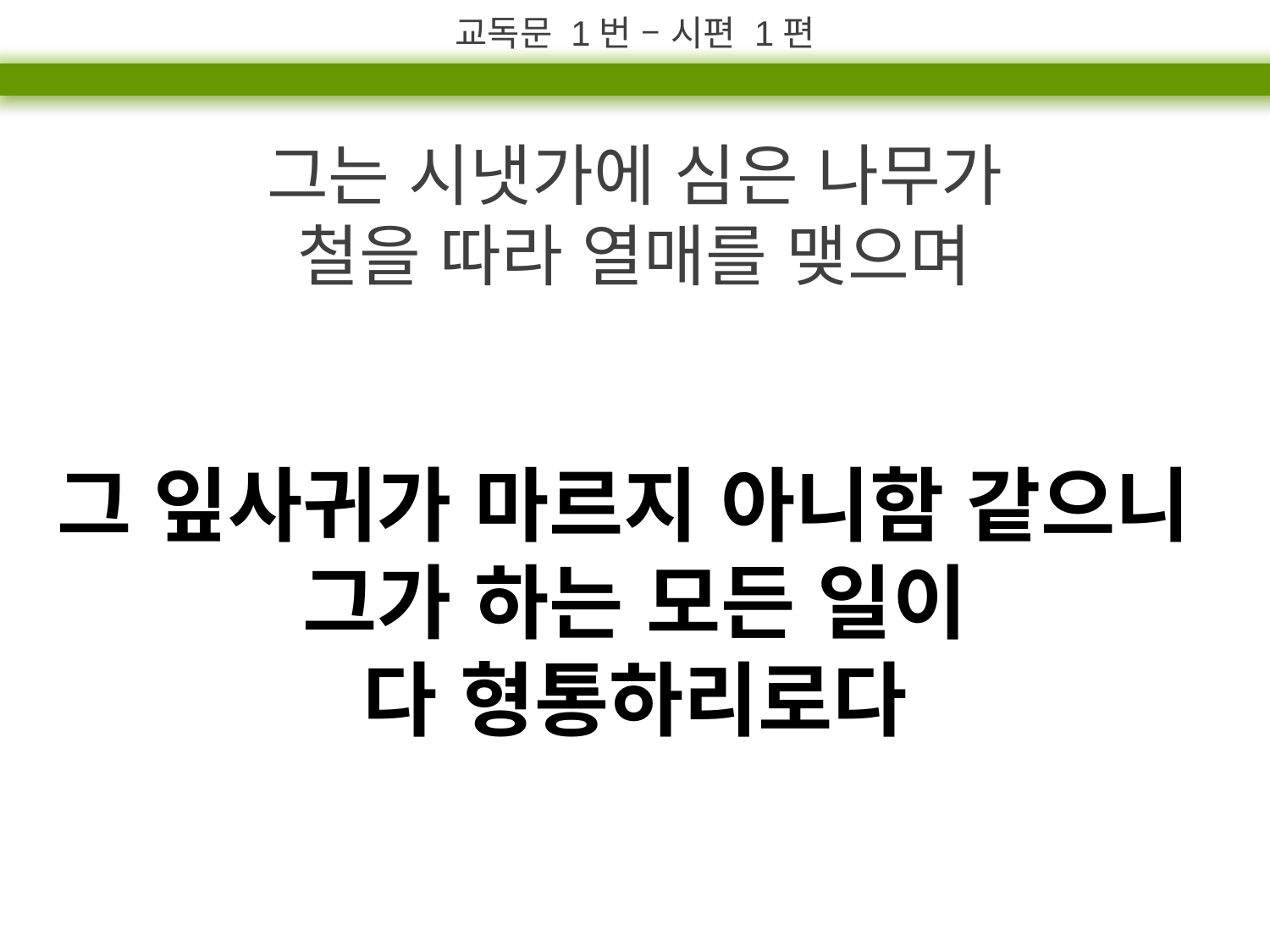

교독문 1번 – 시편 1편

그는 시냇가에 심은 나무가
철을 따라 열매를 맺으며
그 잎사귀가 마르지 아니함 같으니
그가 하는 모든 일이
다 형통하리로다